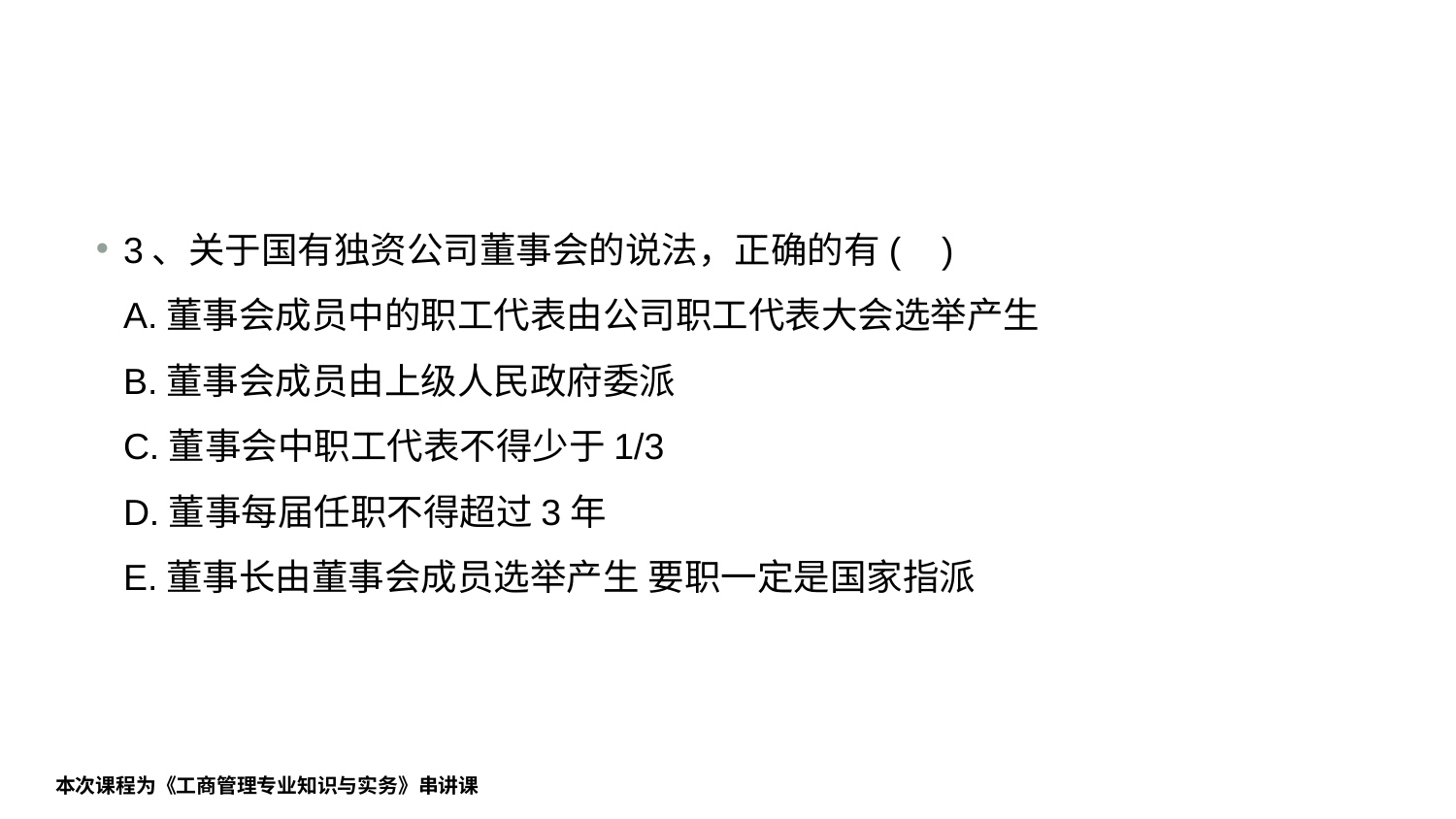

#

3、关于国有独资公司董事会的说法，正确的有(    )
A.董事会成员中的职工代表由公司职工代表大会选举产生
B.董事会成员由上级人民政府委派
C.董事会中职工代表不得少于1/3
D.董事每届任职不得超过3年
E.董事长由董事会成员选举产生 要职一定是国家指派